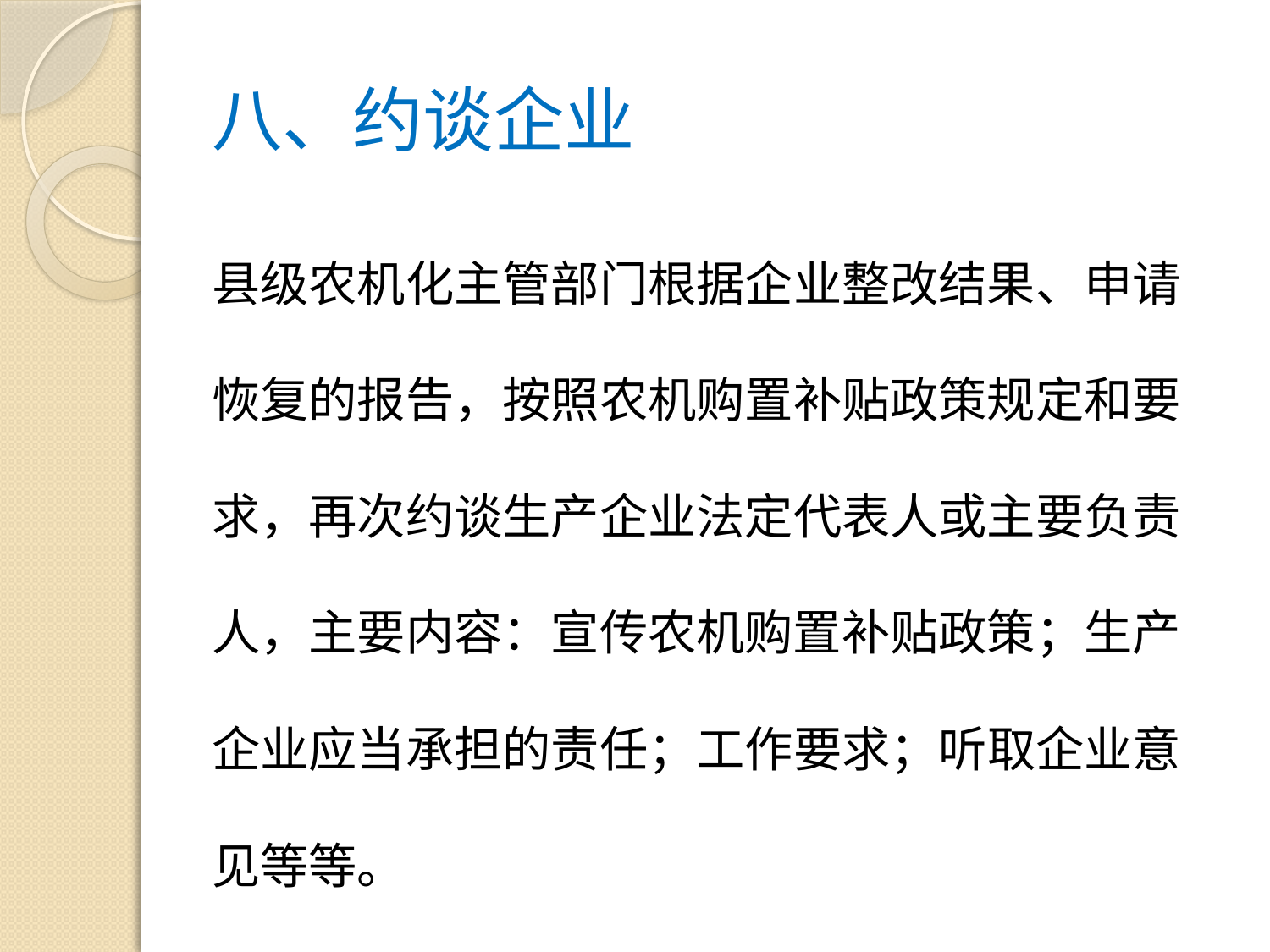

# 八、约谈企业
县级农机化主管部门根据企业整改结果、申请恢复的报告，按照农机购置补贴政策规定和要求，再次约谈生产企业法定代表人或主要负责人，主要内容：宣传农机购置补贴政策；生产企业应当承担的责任；工作要求；听取企业意见等等。